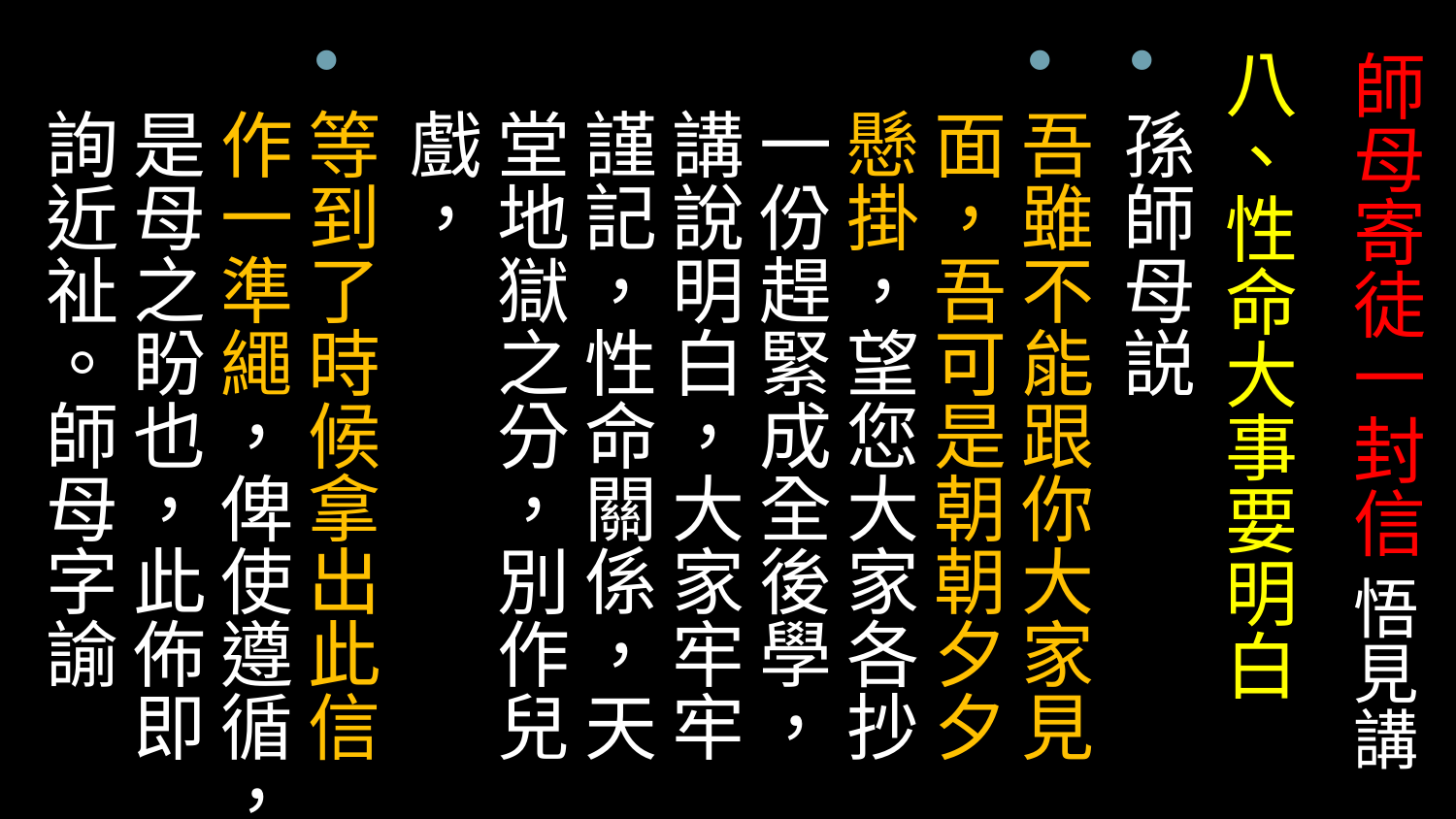

八、性命大事要明白
孫師母説
吾雖不能跟你大家見面，吾可是朝朝夕夕懸掛，望您大家各抄一份趕緊成全後學，講說明白，大家牢牢謹記，性命關係，天堂地獄之分，別作兒戲，
等到了時候拿出此信作一準繩，俾使遵循，是母之盼也，此佈即詢近祉。師母字諭
# 師母寄徒一封信 悟見講